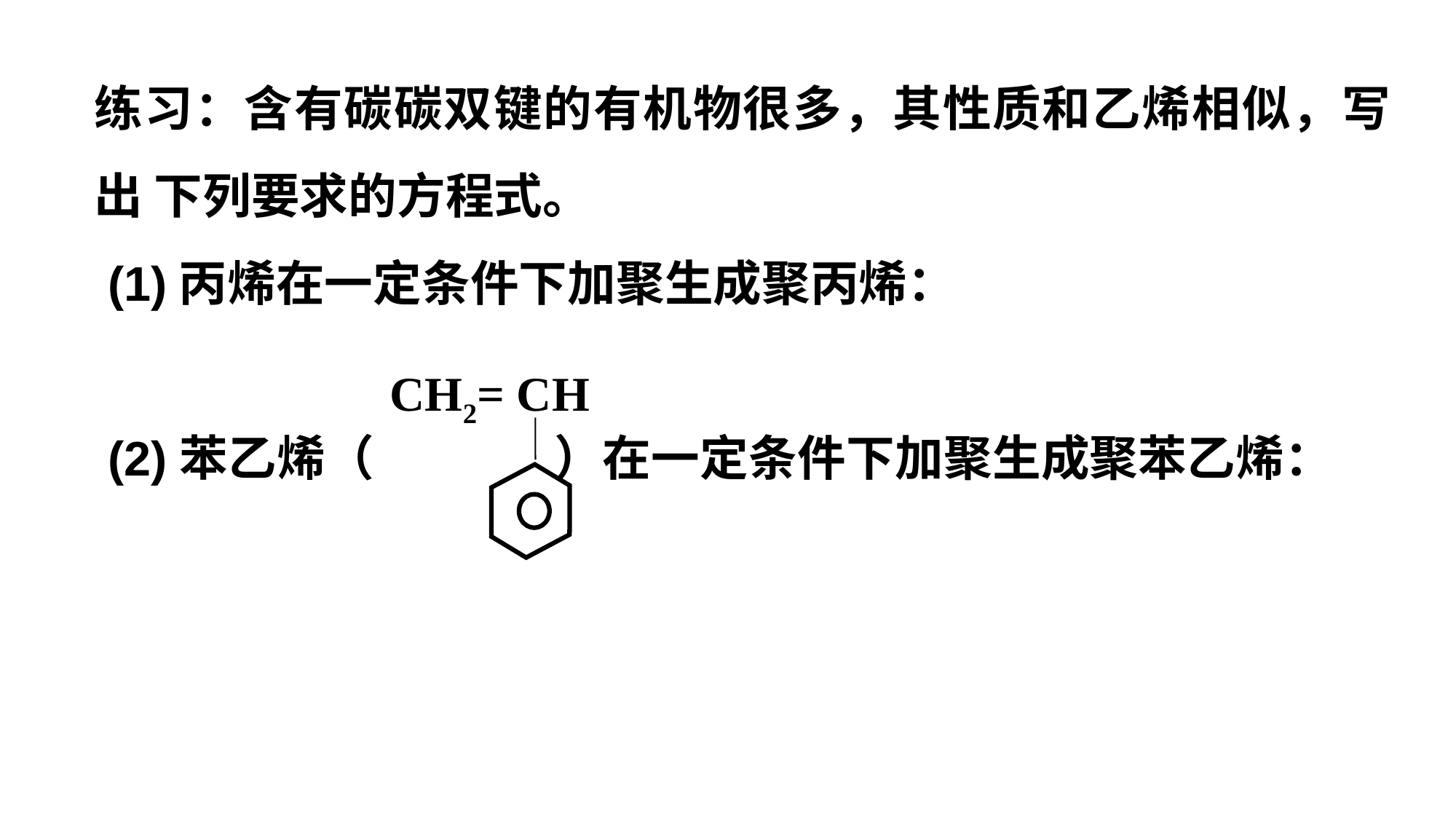

练习：含有碳碳双键的有机物很多，其性质和乙烯相似，写出 下列要求的方程式。
 (1)丙烯在一定条件下加聚生成聚丙烯：

 (2)苯乙烯（                ）在一定条件下加聚生成聚苯乙烯：

 CH2= CH